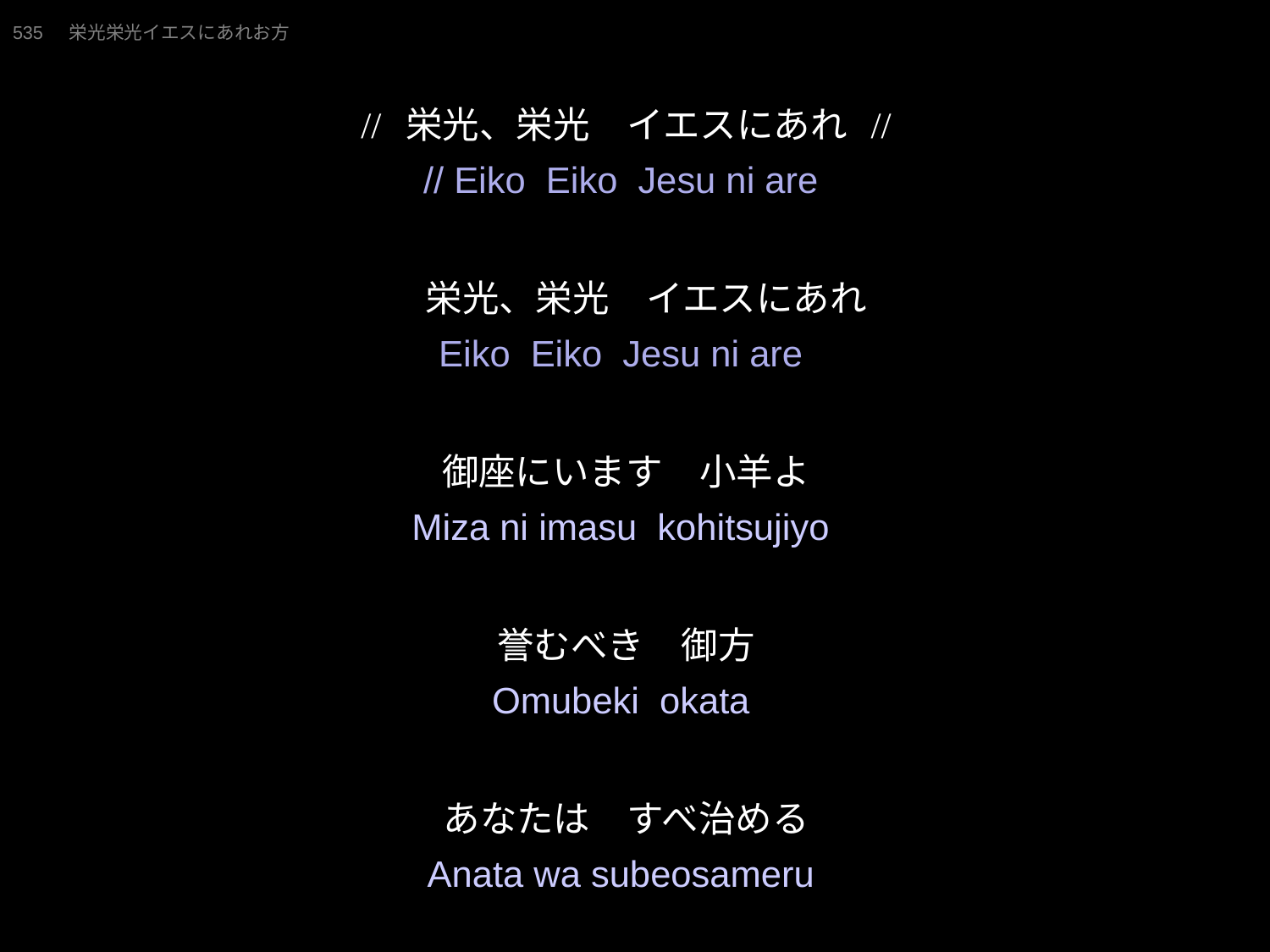

535　栄光栄光イエスにあれお方
20210221.ppt
えいこうえいこういえすにあれ
★W
★４
// 栄光、栄光　イエスにあれ //

   栄光、栄光　イエスにあれ

御座にいます　小羊よ

誉むべき　御方

あなたは　すべ治める

永久に　正義をもって
// Eiko  Eiko  Jesu ni are

Eiko  Eiko  Jesu ni are

Miza ni imasu  kohitsujiyo

Omubeki  okata

Anata wa subeosameru

Towani seigi wo motte